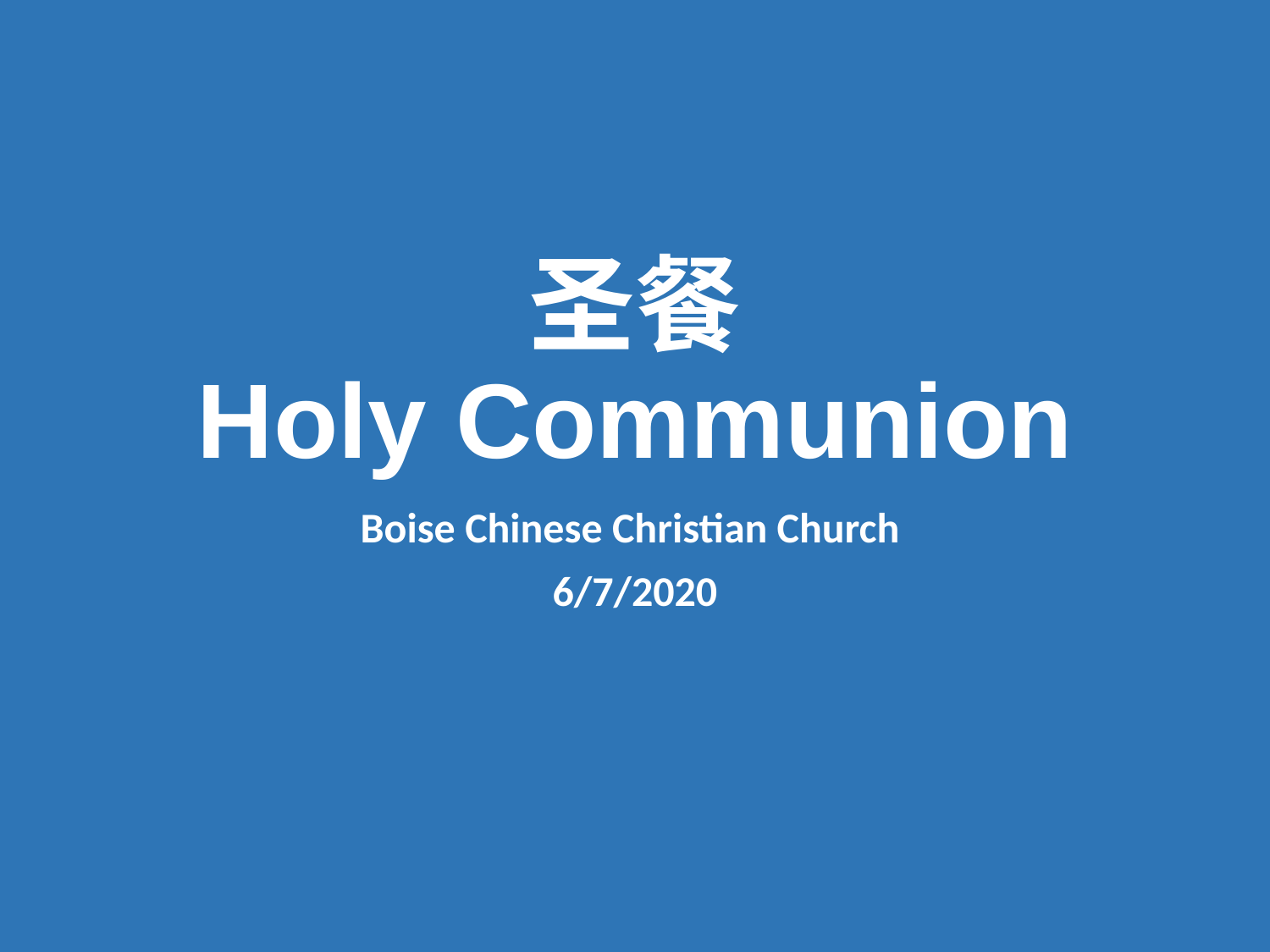

# 圣餐 Holy Communion
Boise Chinese Christian Church
6/7/2020